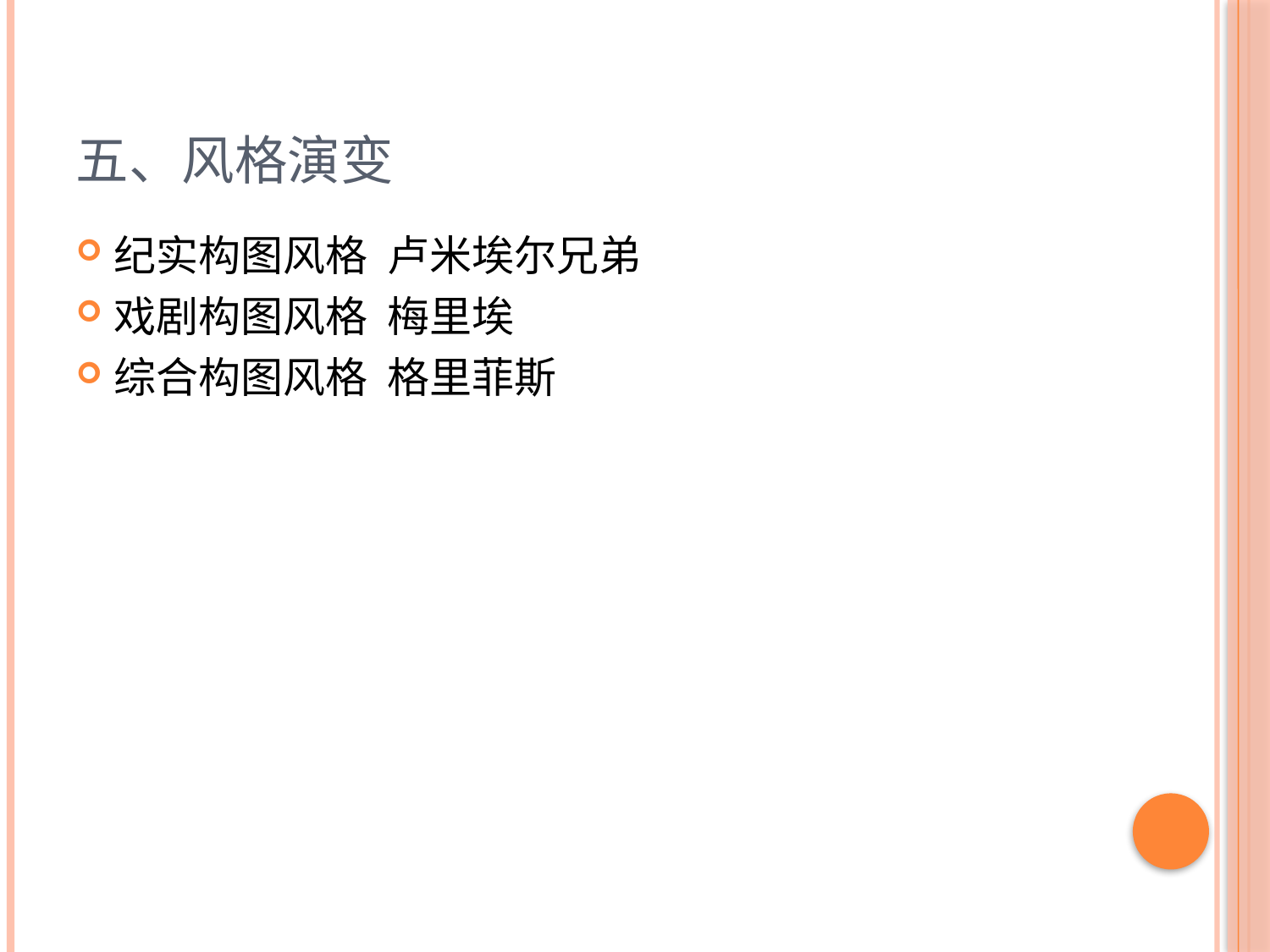

# 五、风格演变
纪实构图风格  卢米埃尔兄弟
戏剧构图风格  梅里埃
综合构图风格  格里菲斯